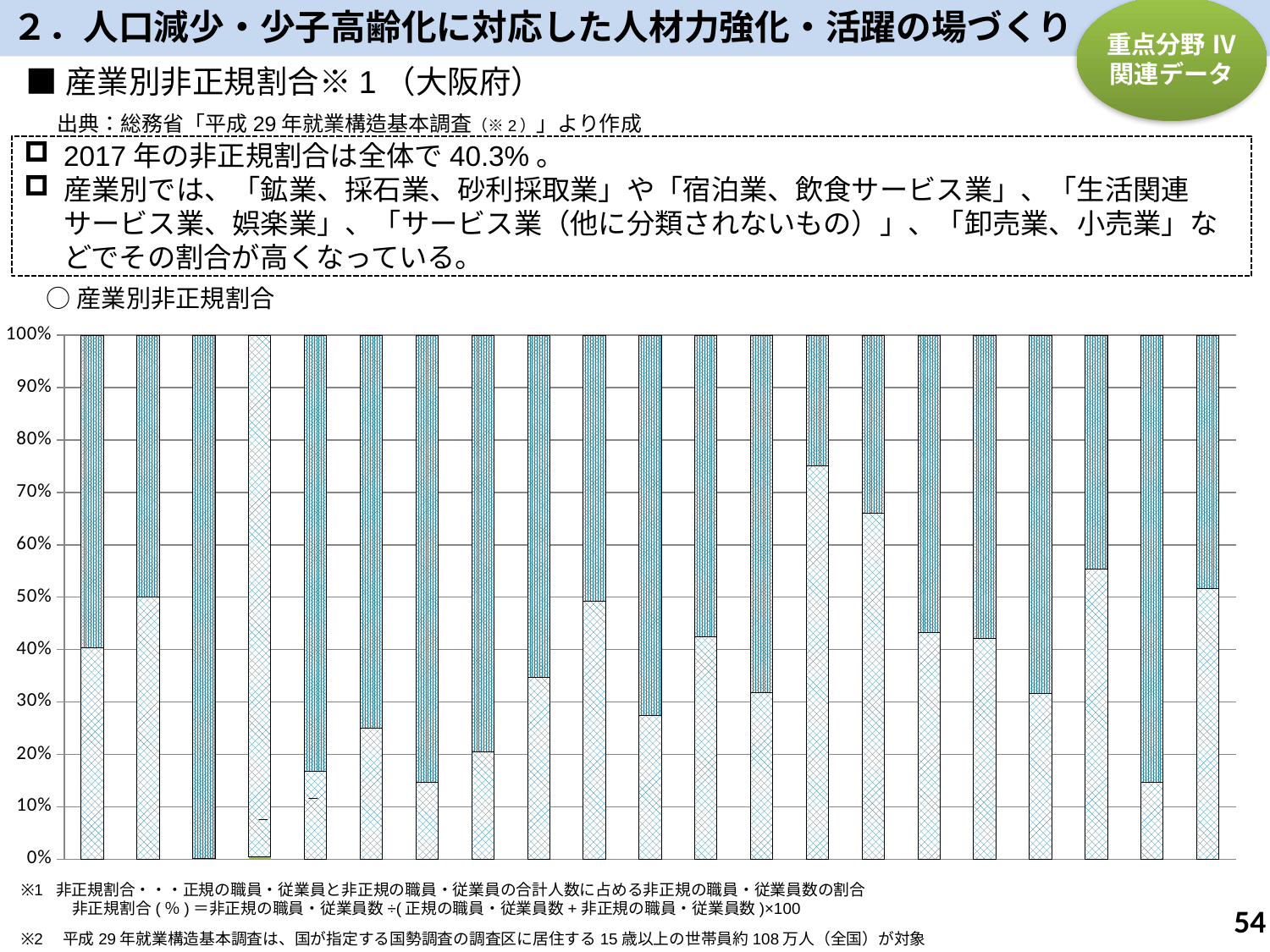

２．人口減少・少子高齢化に対応した人材力強化・活躍の場づくり
重点分野 Ⅳ
関連データ
■産業別非正規割合※1（大阪府）
出典：総務省「平成29年就業構造基本調査（※2）」より作成
2017年の非正規割合は全体で40.3%。
産業別では、「鉱業、採石業、砂利採取業」や「宿泊業、飲食サービス業」、「生活関連サービス業、娯楽業」、「サービス業（他に分類されないもの）」、「卸売業、小売業」などでその割合が高くなっている。
○産業別非正規割合

### Chart

| Category | 非正規割合（全国） | 非正規割合（大阪） | 非正規総数(人) | 正規総数(人) |
|---|---|---|---|---|
| 総数 | 0.3819113385888817 | 0.4030387320247717 | 1535900.0 | 2274900.0 |
| 農業，林業 | 0.5114601698990223 | 0.5 | 3400.0 | 3400.0 |
| 漁業 | 0.3890728476821192 | 0.0 | None | 600.0 |
| 鉱業，採石業，砂利採取業 | 0.15178571428571427 | 1.0 | 300.0 | None |
| 建設業 | 0.1836241610738255 | 0.16796267496111975 | 32400.0 | 160500.0 |
| 製造業 | 0.26646475195822455 | 0.2502325581395349 | 161400.0 | 483600.0 |
| 電気・ガス・熱供給・水道業 | 0.1441835062807209 | 0.147239263803681 | 2400.0 | 13900.0 |
| 情報通信業 | 0.18256379100850548 | 0.20476973684210525 | 24900.0 | 96700.0 |
| 運輸業，郵便業 | 0.31799280912927935 | 0.34694686756542426 | 87500.0 | 164700.0 |
| 卸売業，小売業 | 0.5006722143668436 | 0.49290157919923433 | 309000.0 | 317900.0 |
| 金融業，保険業 | 0.22840343735866123 | 0.2739244951712028 | 31200.0 | 82700.0 |
| 不動産業，物品賃貸業 | 0.397779933182455 | 0.42401215805471126 | 27900.0 | 37900.0 |
| 学術研究，専門・技術サービス業 | 0.2468114844796459 | 0.3181818181818182 | 32200.0 | 69000.0 |
| 宿泊業，飲食サービス業 | 0.7435380678182981 | 0.7509778357235984 | 172800.0 | 57300.0 |
| 生活関連サービス業，娯楽業 | 0.57160314227524 | 0.6603595080416272 | 69800.0 | 35900.0 |
| 教育，学習支援業 | 0.39411623356561737 | 0.43297926150733435 | 85600.0 | 112100.0 |
| 医療，福祉 | 0.39131962519521085 | 0.42156314120499905 | 226000.0 | 310100.0 |
| 複合サービス事業 | 0.32998885172798215 | 0.3167701863354037 | 5100.0 | 11000.0 |
| サービス業（他に分類されないもの） | 0.513508432699538 | 0.5535093815149409 | 159300.0 | 128500.0 |
| 公務（他に分類されるものを除く） | 0.1644949753023335 | 0.14722004698512137 | 18800.0 | 108900.0 |
| 分類不能の産業 | 0.5457538221180672 | 0.5171377029464823 | 86000.0 | 80300.0 |
※1  非正規割合・・・正規の職員・従業員と非正規の職員・従業員の合計人数に占める非正規の職員・従業員数の割合
　　　 非正規割合(％)＝非正規の職員・従業員数÷(正規の職員・従業員数+非正規の職員・従業員数)×100
54
※2　平成29年就業構造基本調査は、国が指定する国勢調査の調査区に居住する15歳以上の世帯員約108万人（全国）が対象